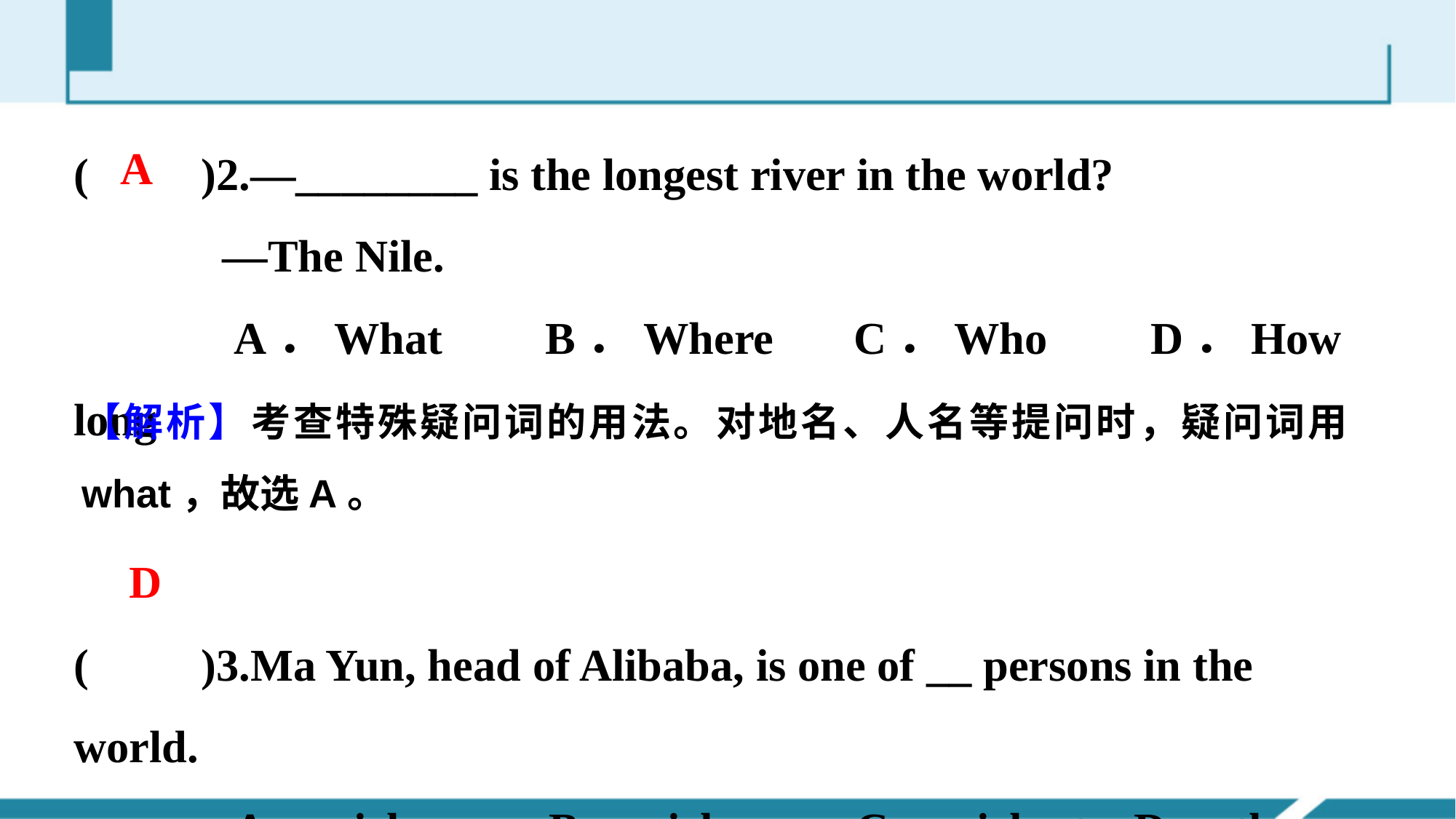

(　　)2.—________ is the longest river in the world?
             —The Nile.
              A．What         B．Where       C．Who         D．How long

(　　)3.Ma Yun, head of Alibaba, is one of __ persons in the world.
              A．rich            B．richer        C．richest    D．the richest
A
【解析】考查特殊疑问词的用法。对地名、人名等提问时，疑问词用what，故选A。
D